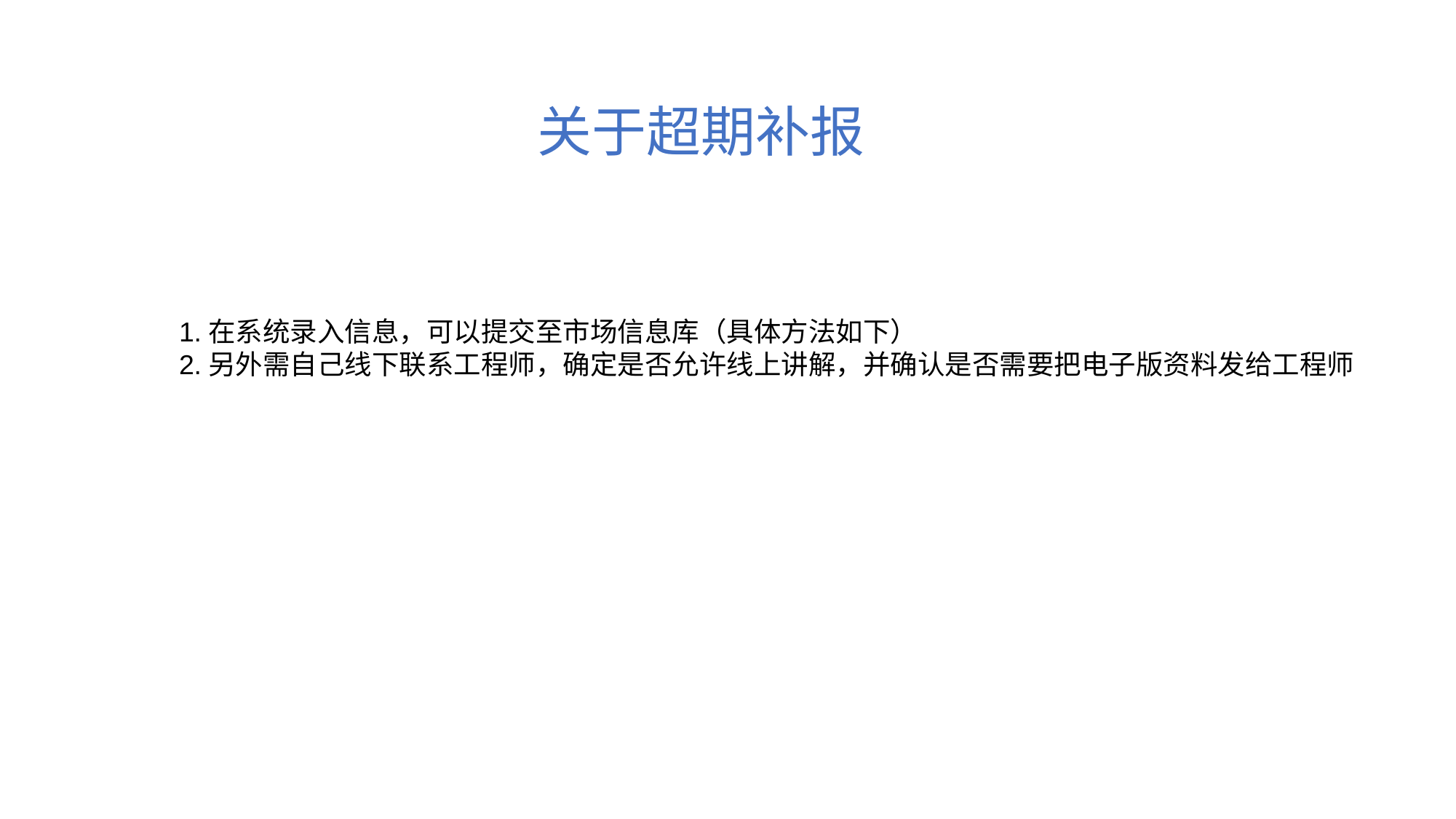

关于超期补报
1.在系统录入信息，可以提交至市场信息库（具体方法如下）
2.另外需自己线下联系工程师，确定是否允许线上讲解，并确认是否需要把电子版资料发给工程师